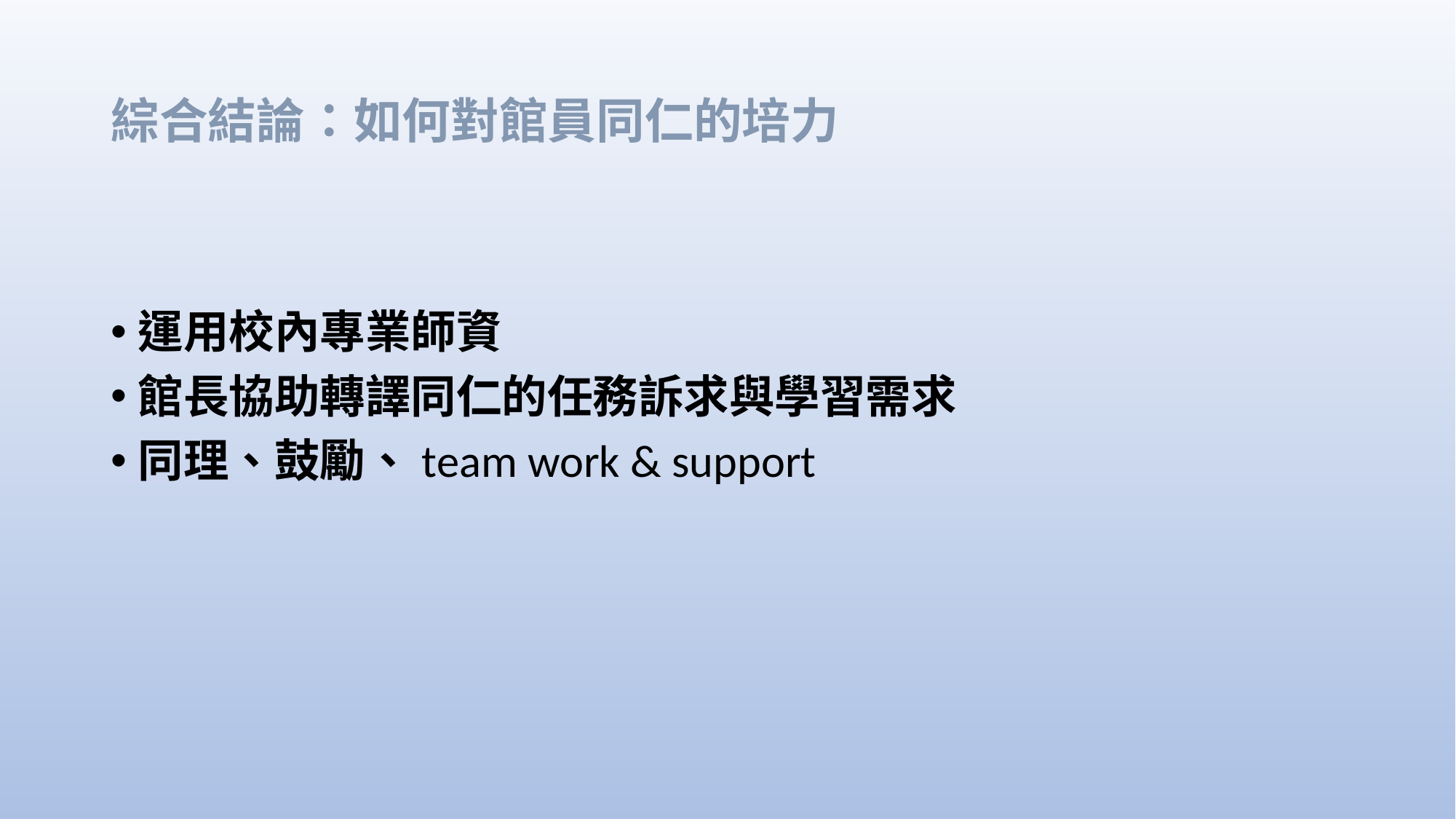

# 綜合結論：如何對館員同仁的培力

運用校內專業師資
館長協助轉譯同仁的任務訴求與學習需求
同理、鼓勵、team work & support